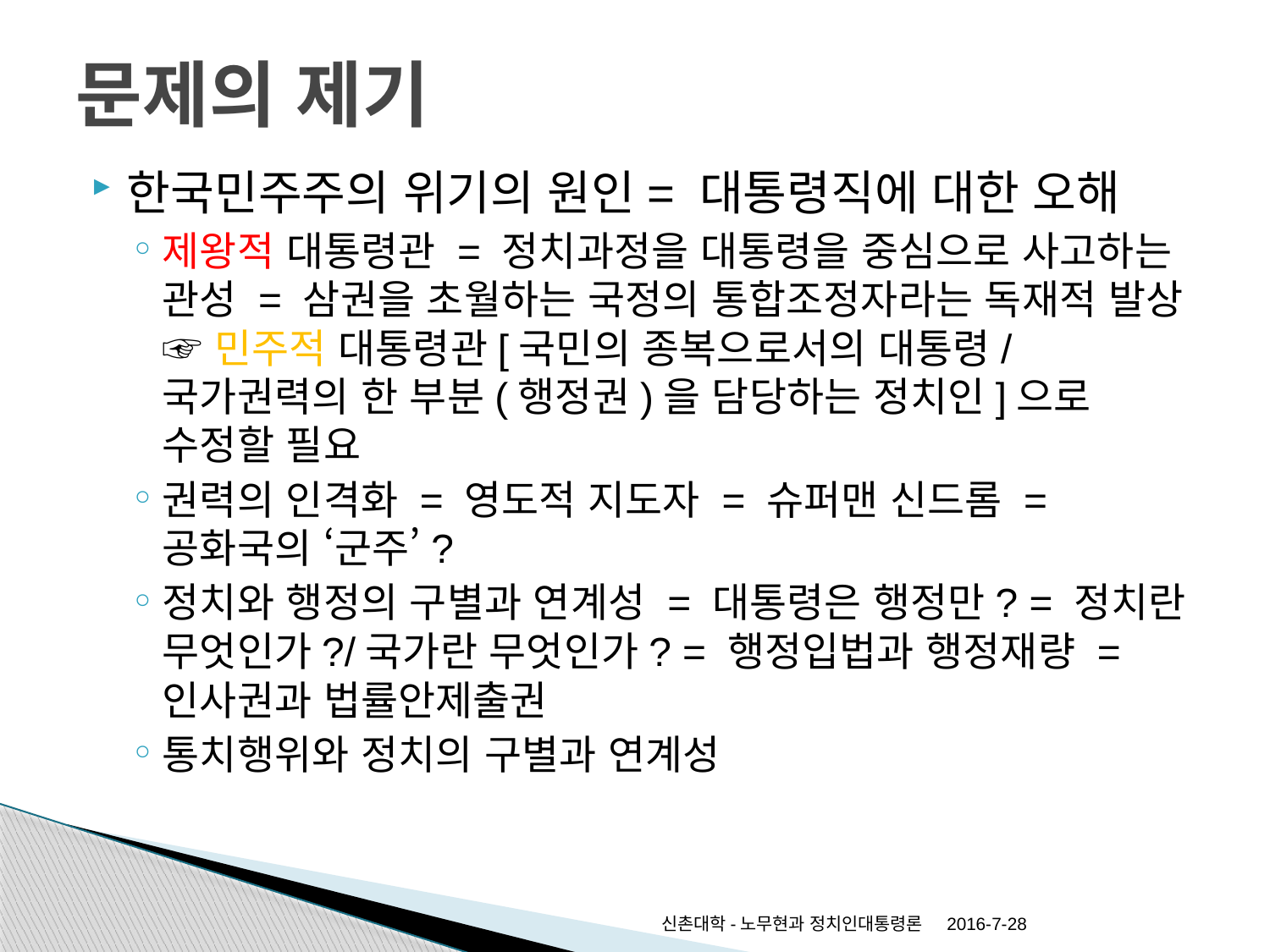

# 문제의 제기
한국민주주의 위기의 원인= 대통령직에 대한 오해
제왕적 대통령관 = 정치과정을 대통령을 중심으로 사고하는 관성 = 삼권을 초월하는 국정의 통합조정자라는 독재적 발상 ☞ 민주적 대통령관[국민의 종복으로서의 대통령/국가권력의 한 부분(행정권)을 담당하는 정치인]으로 수정할 필요
권력의 인격화 = 영도적 지도자 = 슈퍼맨 신드롬 = 공화국의 ‘군주’?
정치와 행정의 구별과 연계성 = 대통령은 행정만? = 정치란 무엇인가?/국가란 무엇인가? = 행정입법과 행정재량 = 인사권과 법률안제출권
통치행위와 정치의 구별과 연계성
신촌대학-노무현과 정치인대통령론
2016-7-28